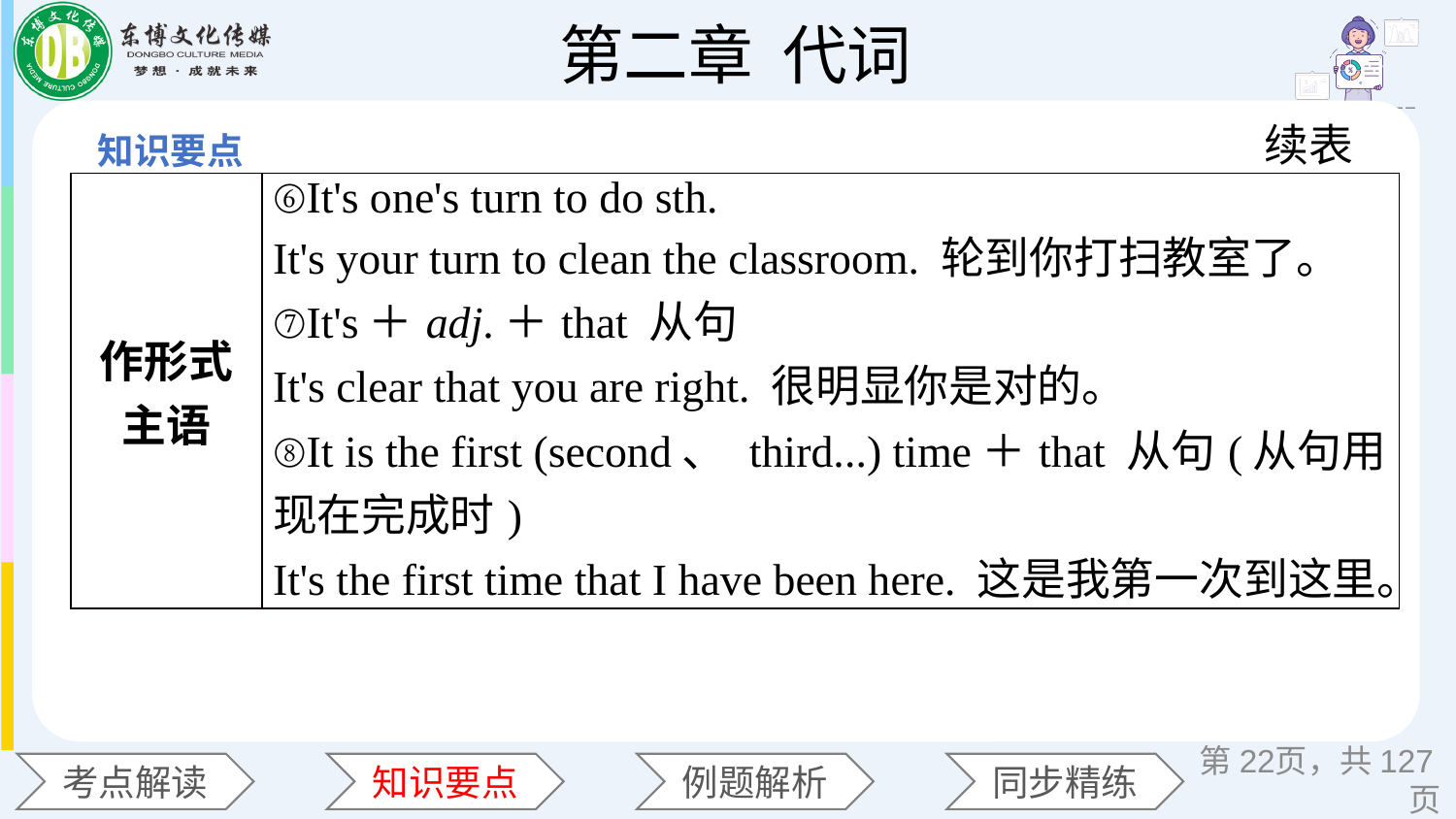

续表
| 作形式主语 | ⑥It's one's turn to do sth. It's your turn to clean the classroom. 轮到你打扫教室了。 ⑦It's＋adj.＋that 从句 It's clear that you are right. 很明显你是对的。 ⑧It is the first (second、 third...) time＋that 从句(从句用现在完成时) It's the first time that I have been here. 这是我第一次到这里。 |
| --- | --- |

第22页，共127页